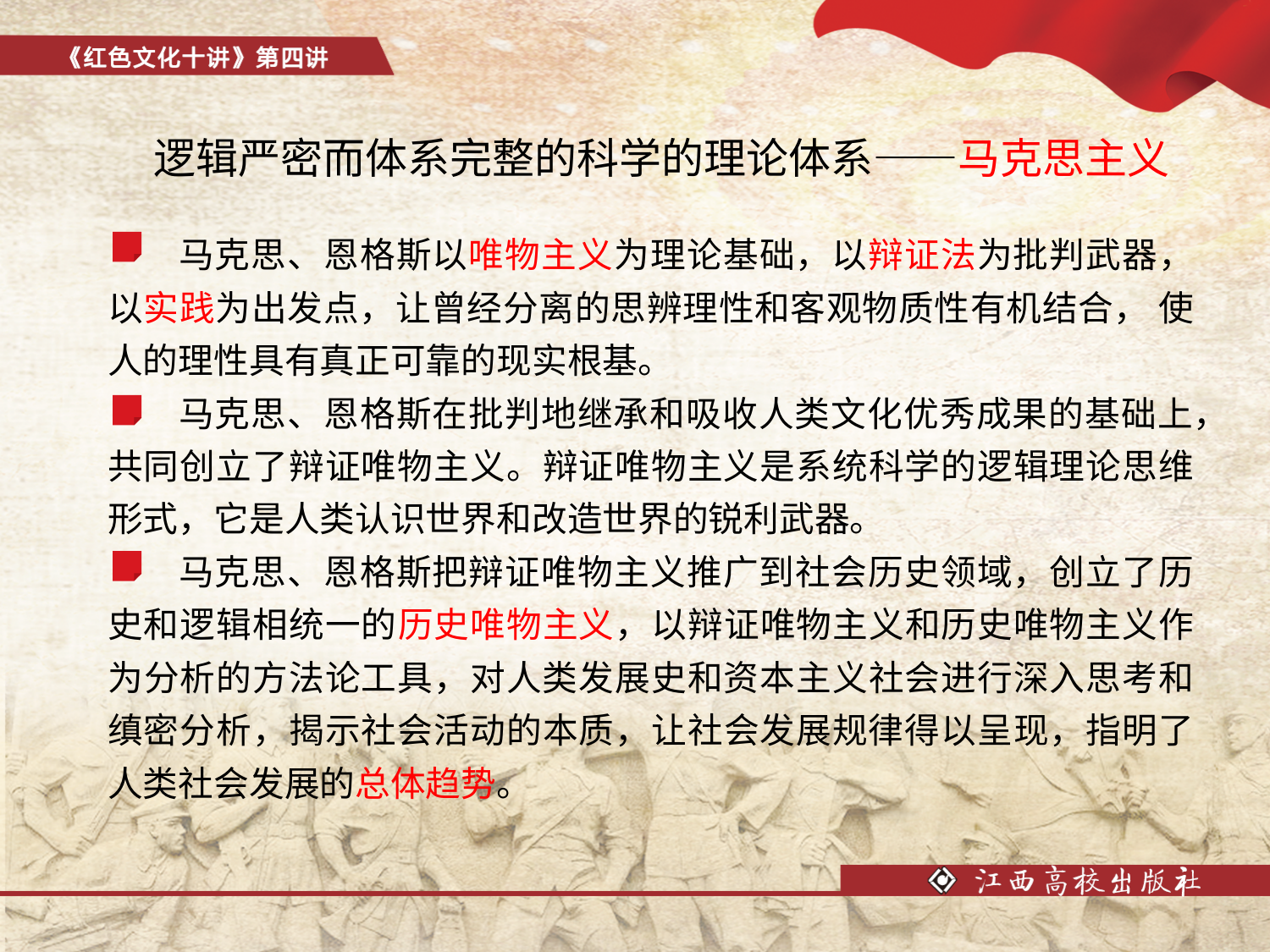

# 逻辑严密而体系完整的科学的理论体系——马克思主义

       马克思、恩格斯以唯物主义为理论基础，以辩证法为批判武器， 以实践为出发点，让曾经分离的思辨理性和客观物质性有机结合， 使人的理性具有真正可靠的现实根基。
       马克思、恩格斯在批判地继承和吸收人类文化优秀成果的基础上，共同创立了辩证唯物主义。辩证唯物主义是系统科学的逻辑理论思维形式，它是人类认识世界和改造世界的锐利武器。
       马克思、恩格斯把辩证唯物主义推广到社会历史领域，创立了历史和逻辑相统一的历史唯物主义，以辩证唯物主义和历史唯物主义作为分析的方法论工具，对人类发展史和资本主义社会进行深入思考和缜密分析，揭示社会活动的本质，让社会发展规律得以呈现，指明了人类社会发展的总体趋势。